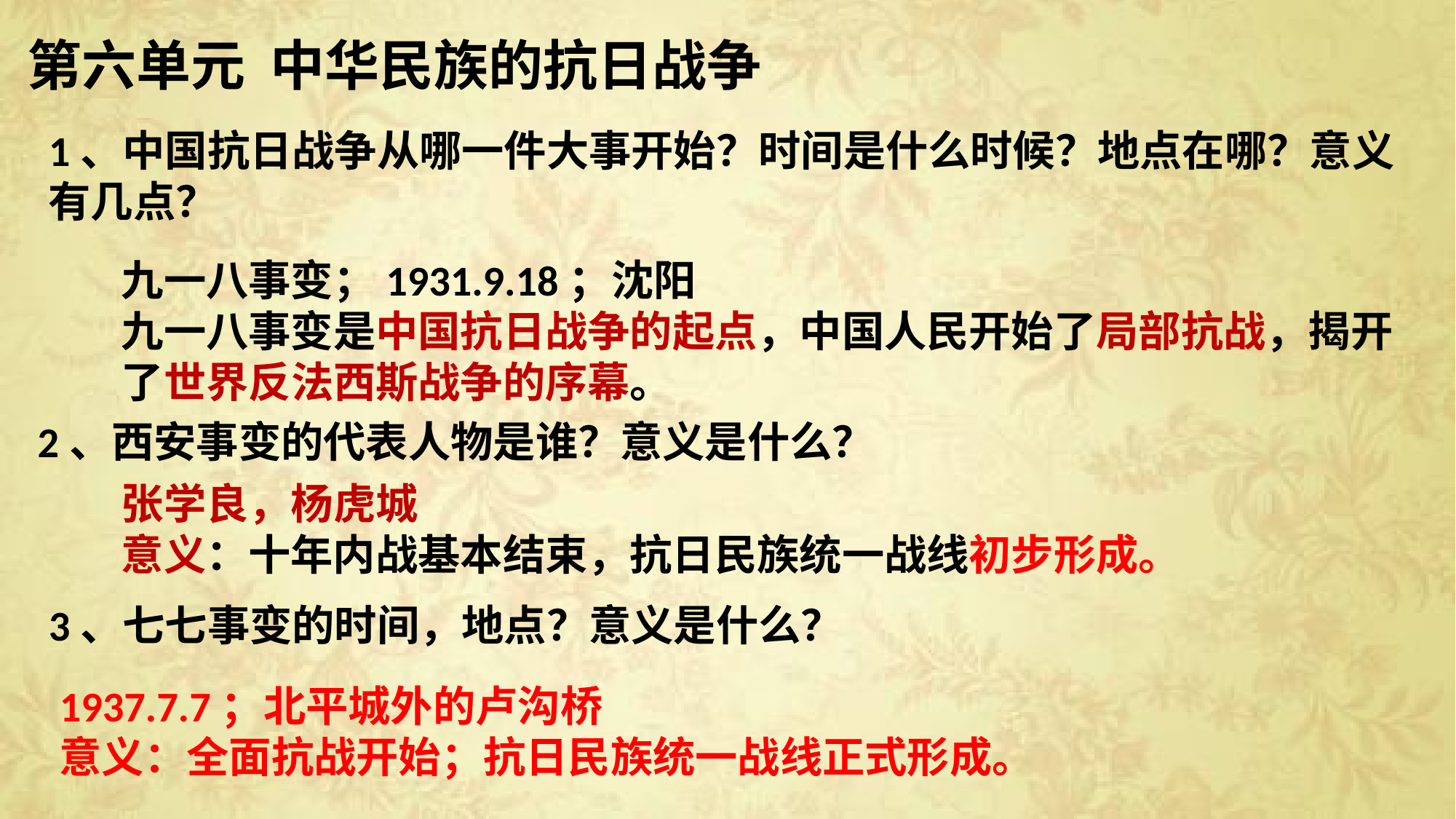

第六单元  中华民族的抗日战争
1、中国抗日战争从哪一件大事开始？时间是什么时候？地点在哪？意义有几点？
九一八事变；1931.9.18；沈阳
九一八事变是中国抗日战争的起点，中国人民开始了局部抗战，揭开了世界反法西斯战争的序幕。
2、西安事变的代表人物是谁？意义是什么？
张学良，杨虎城
意义：十年内战基本结束，抗日民族统一战线初步形成。
3、七七事变的时间，地点？意义是什么？
1937.7.7；北平城外的卢沟桥
意义：全面抗战开始；抗日民族统一战线正式形成。